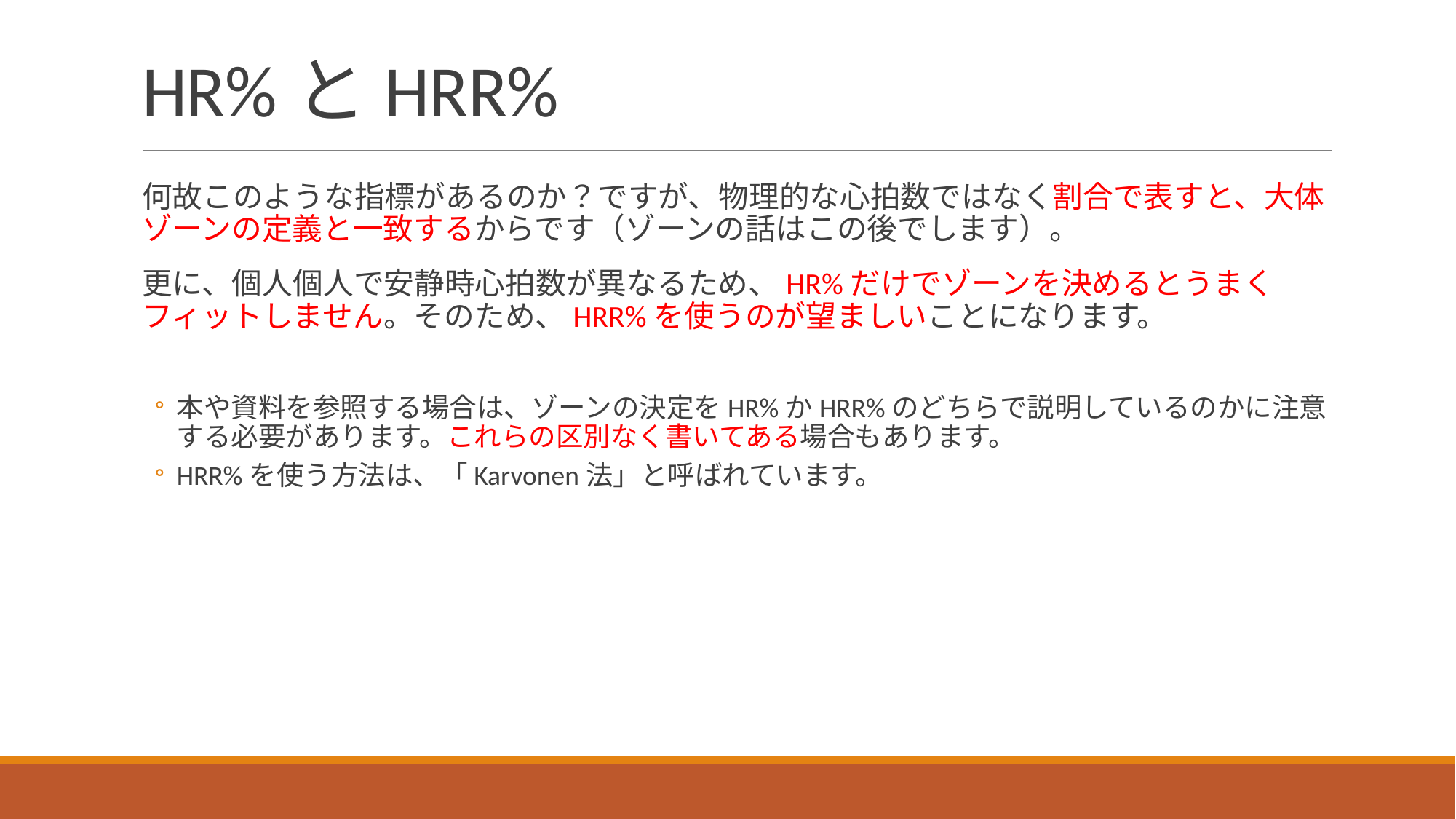

# HR%とHRR%
何故このような指標があるのか？ですが、物理的な心拍数ではなく割合で表すと、大体ゾーンの定義と一致するからです（ゾーンの話はこの後でします）。
更に、個人個人で安静時心拍数が異なるため、HR%だけでゾーンを決めるとうまくフィットしません。そのため、HRR%を使うのが望ましいことになります。

本や資料を参照する場合は、ゾーンの決定をHR%かHRR%のどちらで説明しているのかに注意する必要があります。これらの区別なく書いてある場合もあります。
HRR%を使う方法は、「Karvonen法」と呼ばれています。